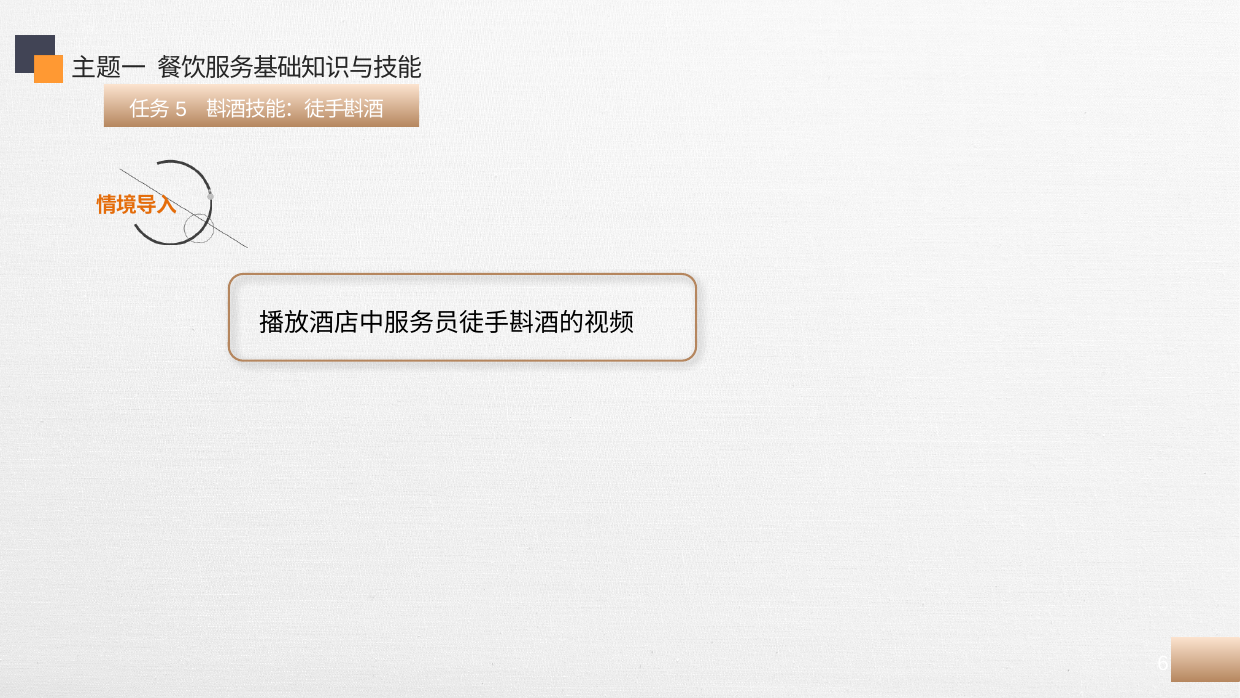

主题一  餐饮服务基础知识与技能

 任务5   斟酒技能：徒手斟酒

播放酒店中服务员徒手斟酒的视频